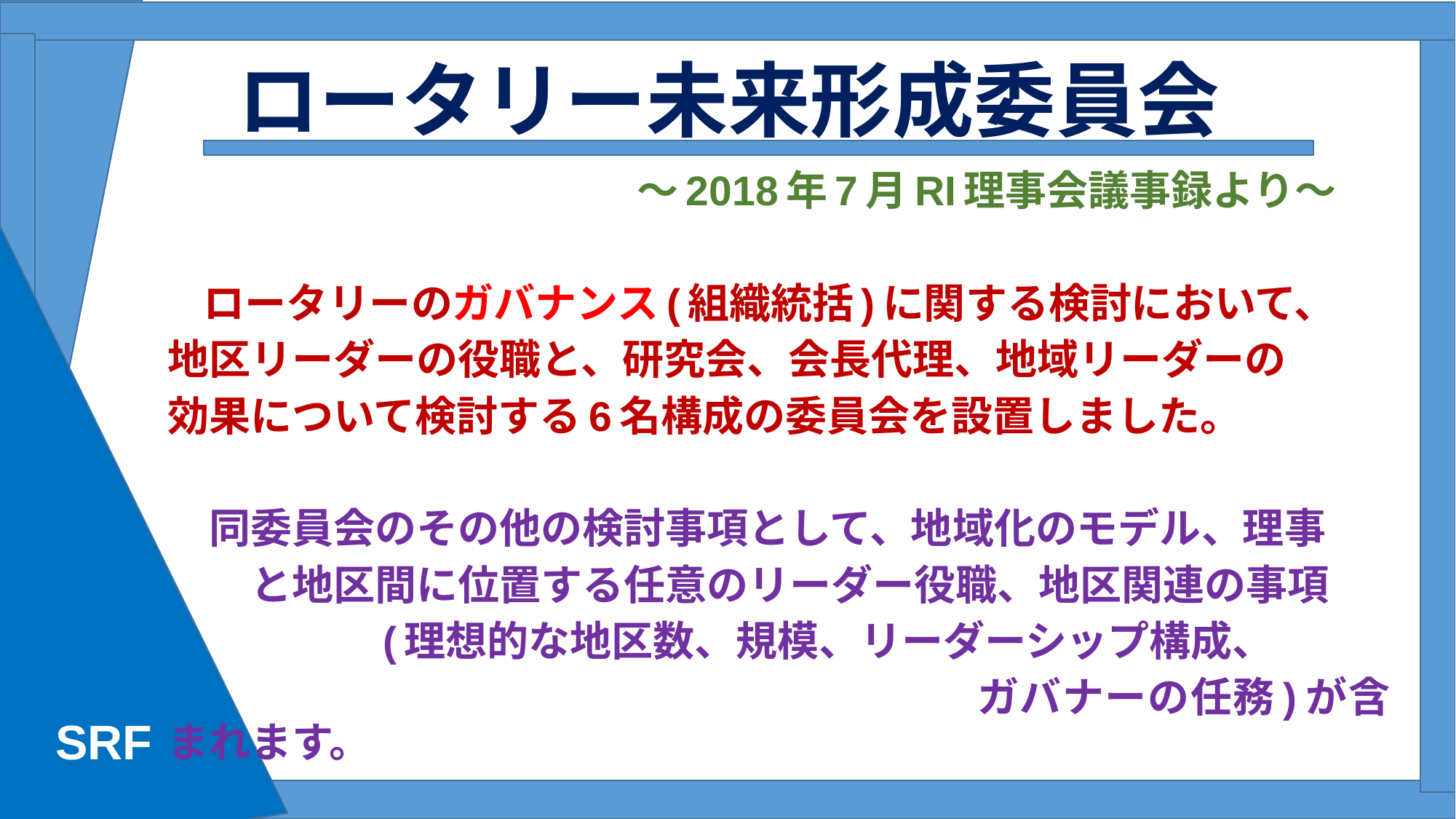

# ロータリー未来形成委員会

　　　　　　　　　　　　～2018年7月RI理事会議事録より～

   ロータリーのガバナンス(組織統括)に関する検討において、
地区リーダーの役職と、研究会、会長代理、地域リーダーの
効果について検討する6名構成の委員会を設置しました。

　同委員会のその他の検討事項として、地域化のモデル、理事
　　と地区間に位置する任意のリーダー役職、地区関連の事項
　　　　　(理想的な地区数、規模、リーダーシップ構成、
　　　　　　　　　　　　　　　　　　　ガバナーの任務)が含まれます。

SRF